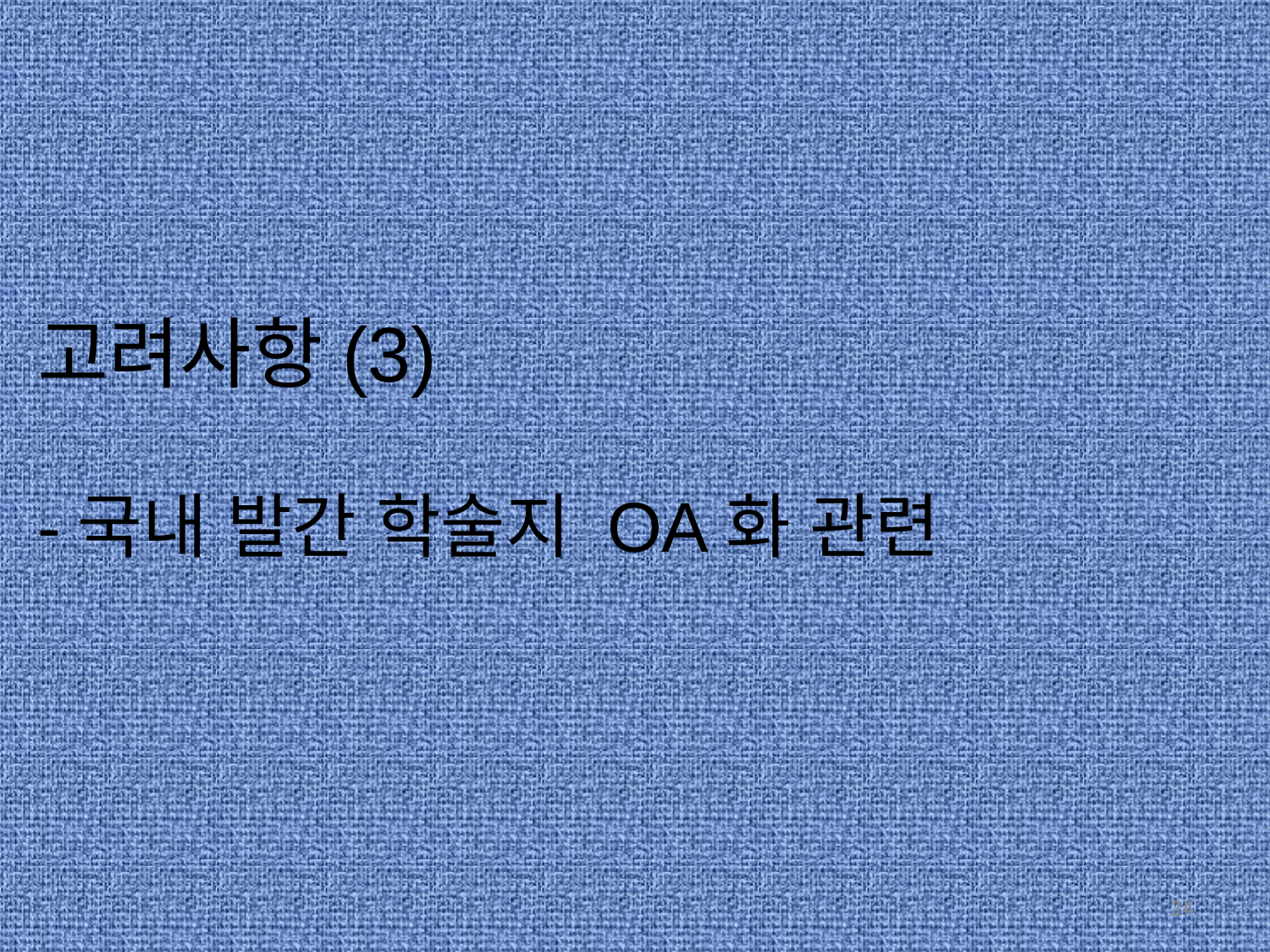

고려사항(3)

-국내 발간 학술지 OA화 관련
24